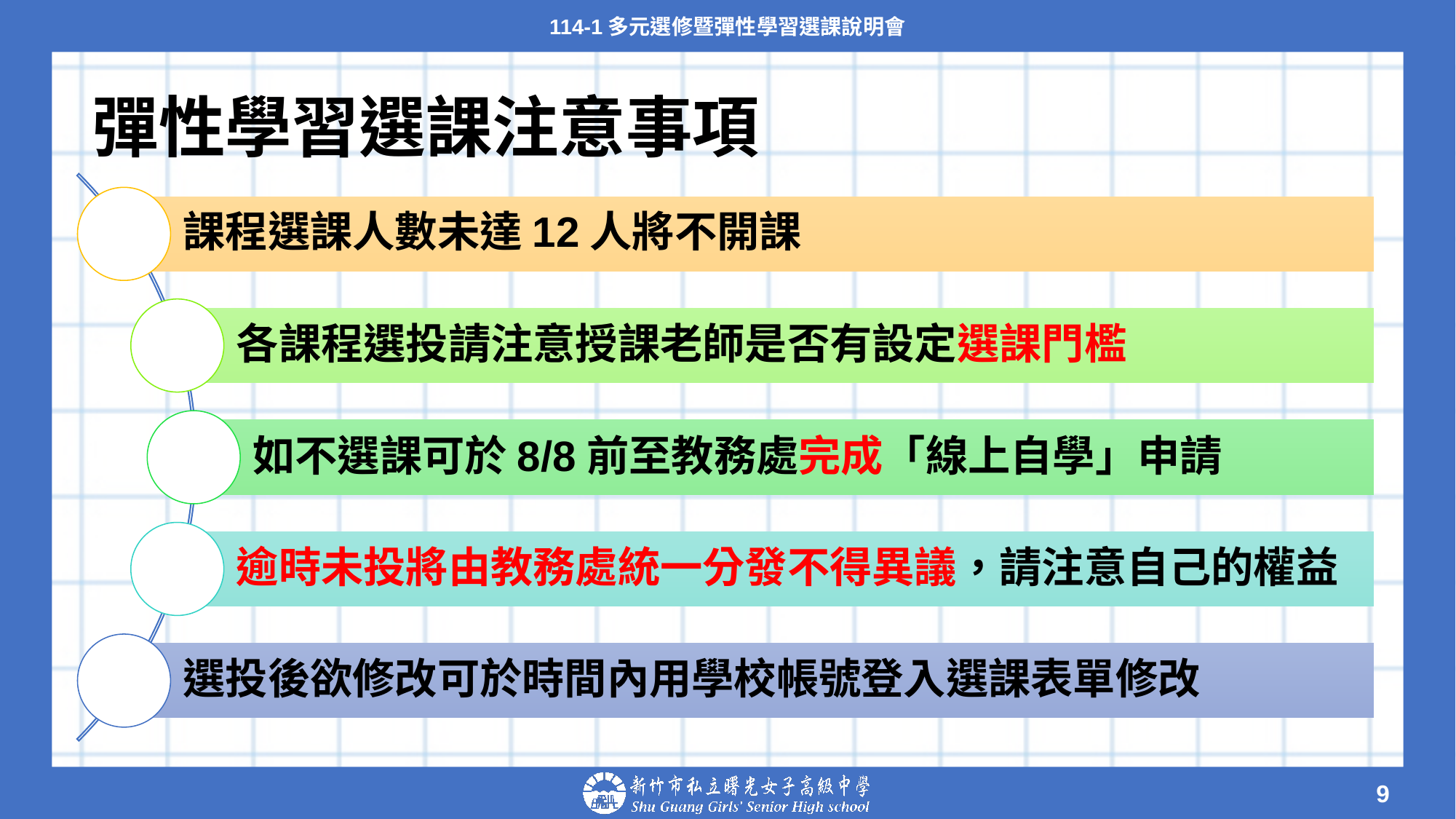

114-1多元選修暨彈性學習選課說明會

課程選課人數未達12人將不開課

各課程選投請注意授課老師是否有設定選課門檻

如不選課可於8/8前至教務處完成「線上自學」申請

逾時未投將由教務處統一分發不得異議，請注意自己的權益

選投後欲修改可於時間內用學校帳號登入選課表單修改
# 彈性學習選課注意事項

9